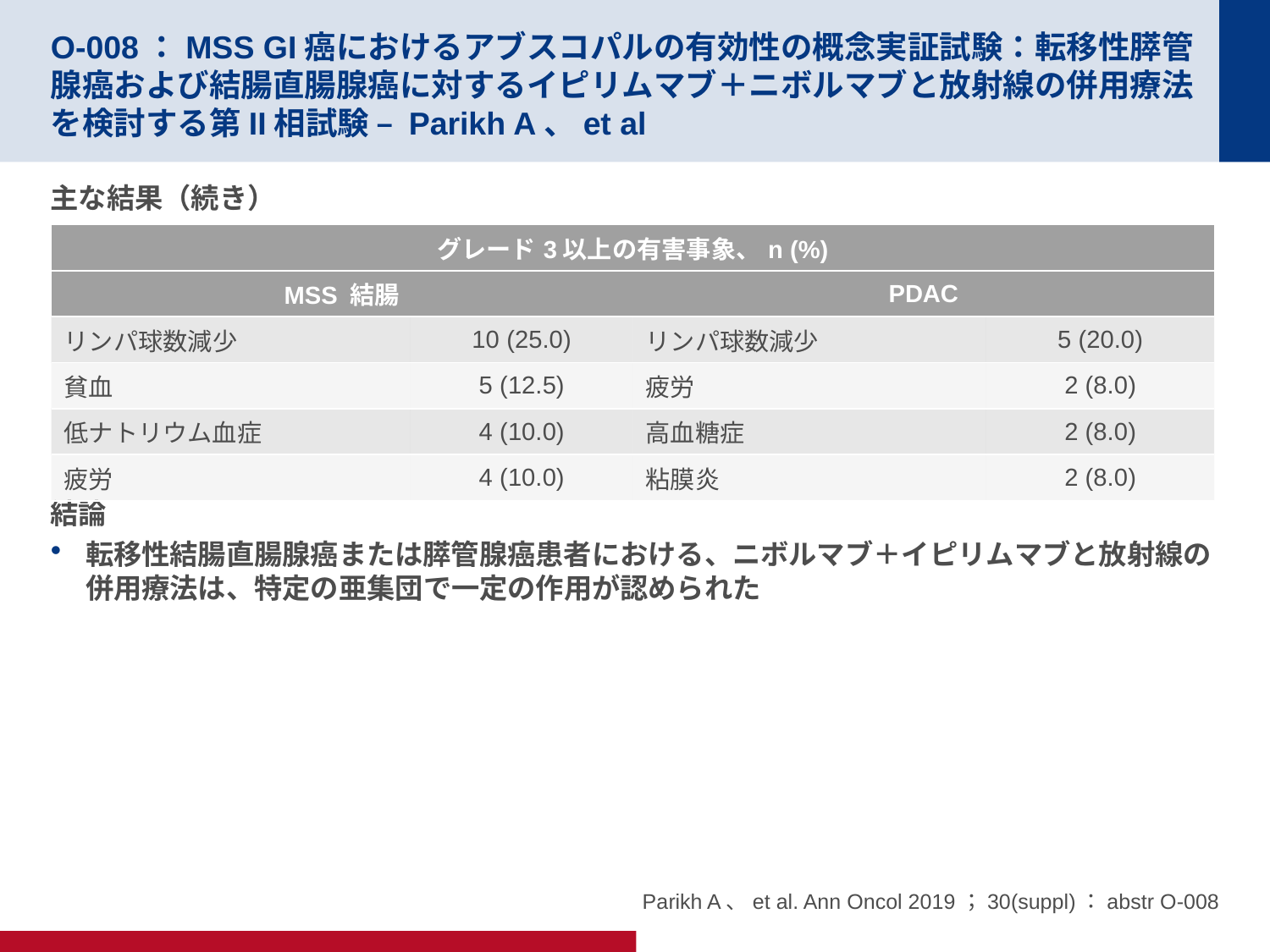

# O-008：MSS GI癌におけるアブスコパルの有効性の概念実証試験：転移性膵管腺癌および結腸直腸腺癌に対するイピリムマブ＋ニボルマブと放射線の併用療法を検討する第II相試験 – Parikh A、et al
主な結果（続き）
結論
転移性結腸直腸腺癌または膵管腺癌患者における、ニボルマブ＋イピリムマブと放射線の併用療法は、特定の亜集団で一定の作用が認められた
| グレード3以上の有害事象、n (%) |  |  |  |
| --- | --- | --- | --- |
| MSS 結腸 |  | PDAC |  |
| リンパ球数減少 | 10 (25.0) | リンパ球数減少 | 5 (20.0) |
| 貧血 | 5 (12.5) | 疲労 | 2 (8.0) |
| 低ナトリウム血症 | 4 (10.0) | 高血糖症 | 2 (8.0) |
| 疲労 | 4 (10.0) | 粘膜炎 | 2 (8.0) |
Parikh A、et al. Ann Oncol 2019；30(suppl)：abstr O-008